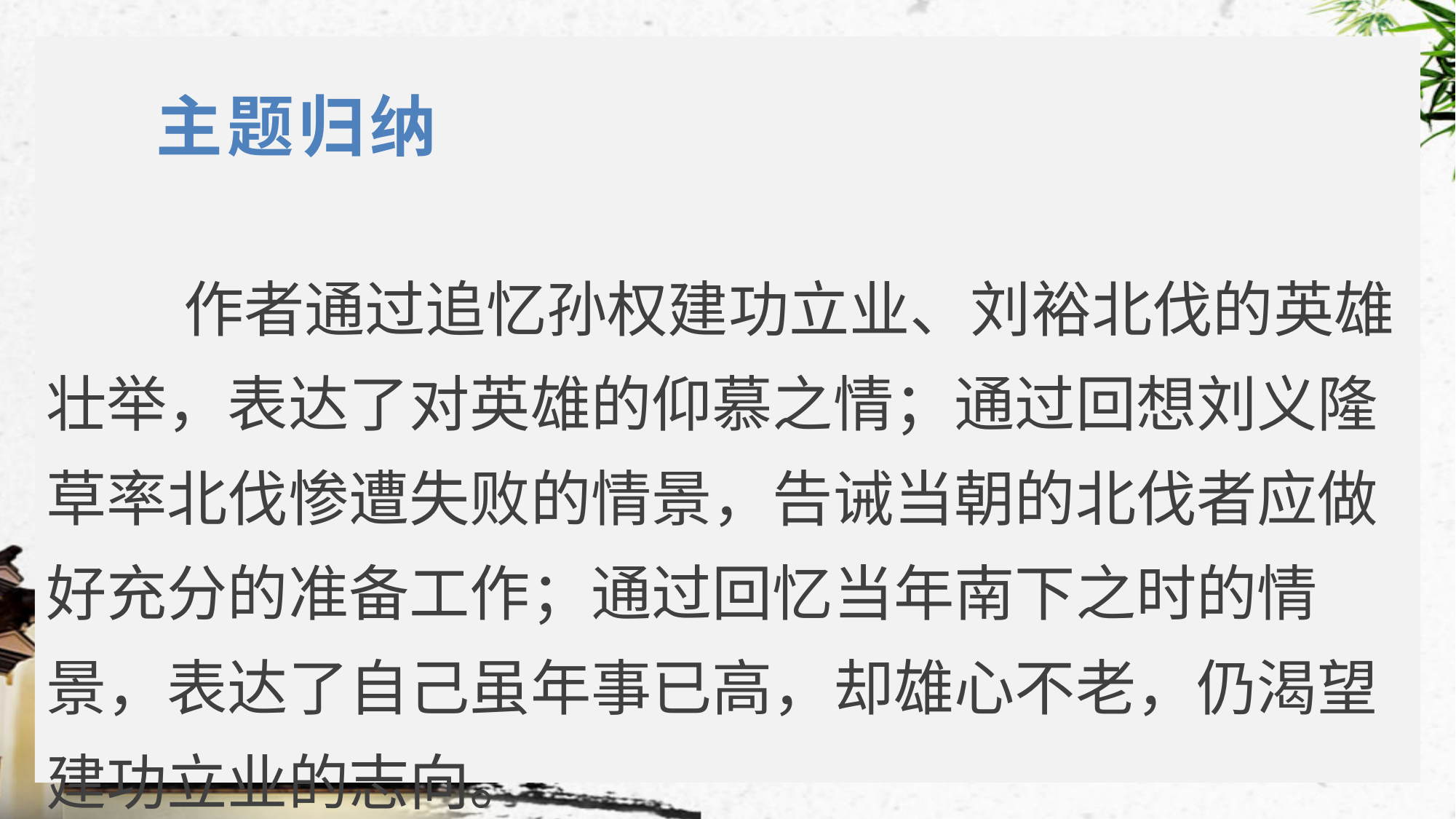

主题归纳
         作者通过追忆孙权建功立业、刘裕北伐的英雄壮举，表达了对英雄的仰慕之情；通过回想刘义隆草率北伐惨遭失败的情景，告诫当朝的北伐者应做好充分的准备工作；通过回忆当年南下之时的情景，表达了自己虽年事已高，却雄心不老，仍渴望建功立业的志向。